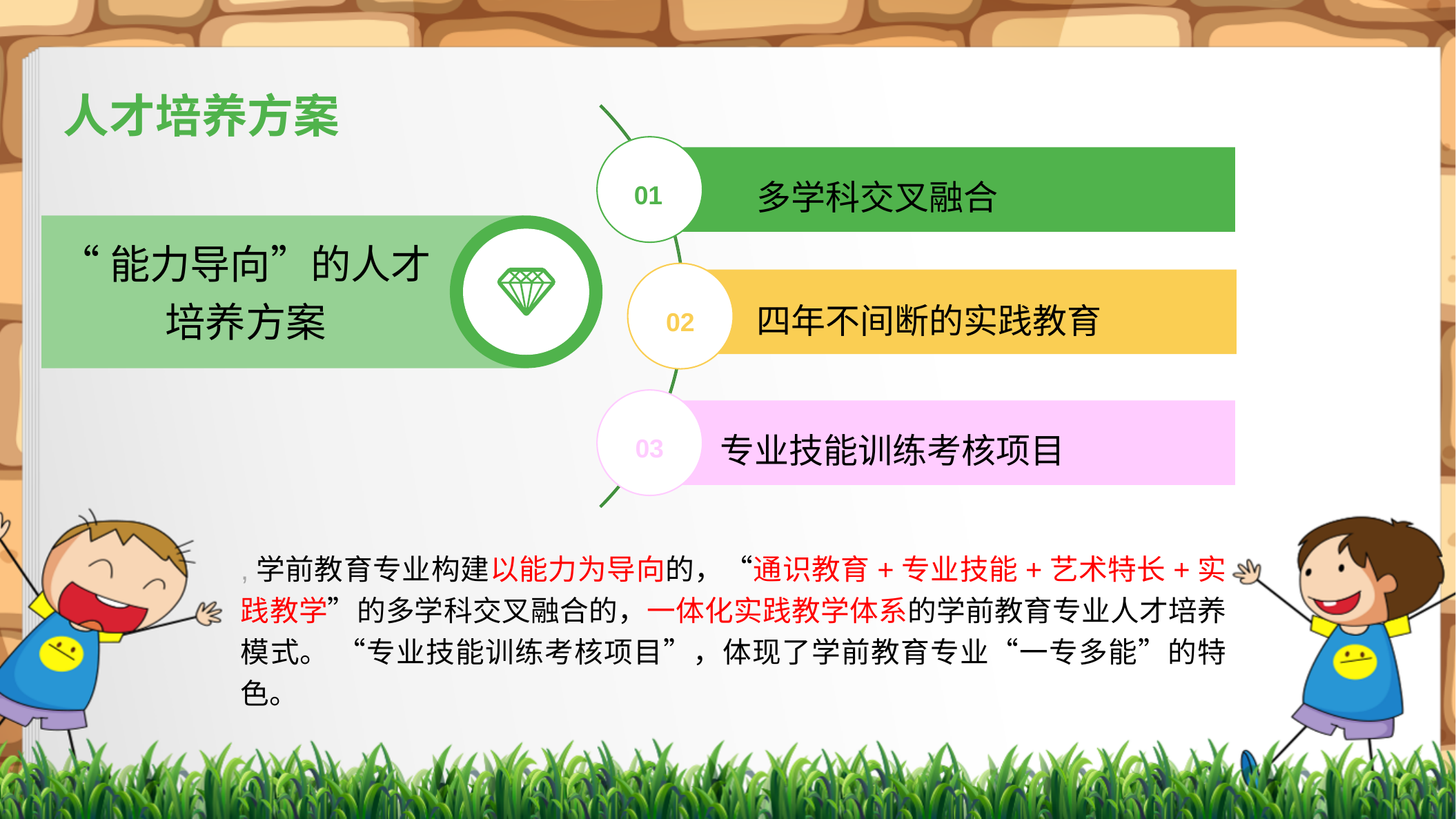

多学科交叉融合
01
四年不间断的实践教育
02
专业技能训练考核项目
03
人才培养方案

“能力导向”的人才培养方案

,学前教育专业构建以能力为导向的，“通识教育+专业技能+艺术特长+实践教学”的多学科交叉融合的，一体化实践教学体系的学前教育专业人才培养模式。 “专业技能训练考核项目”，体现了学前教育专业“一专多能”的特色。